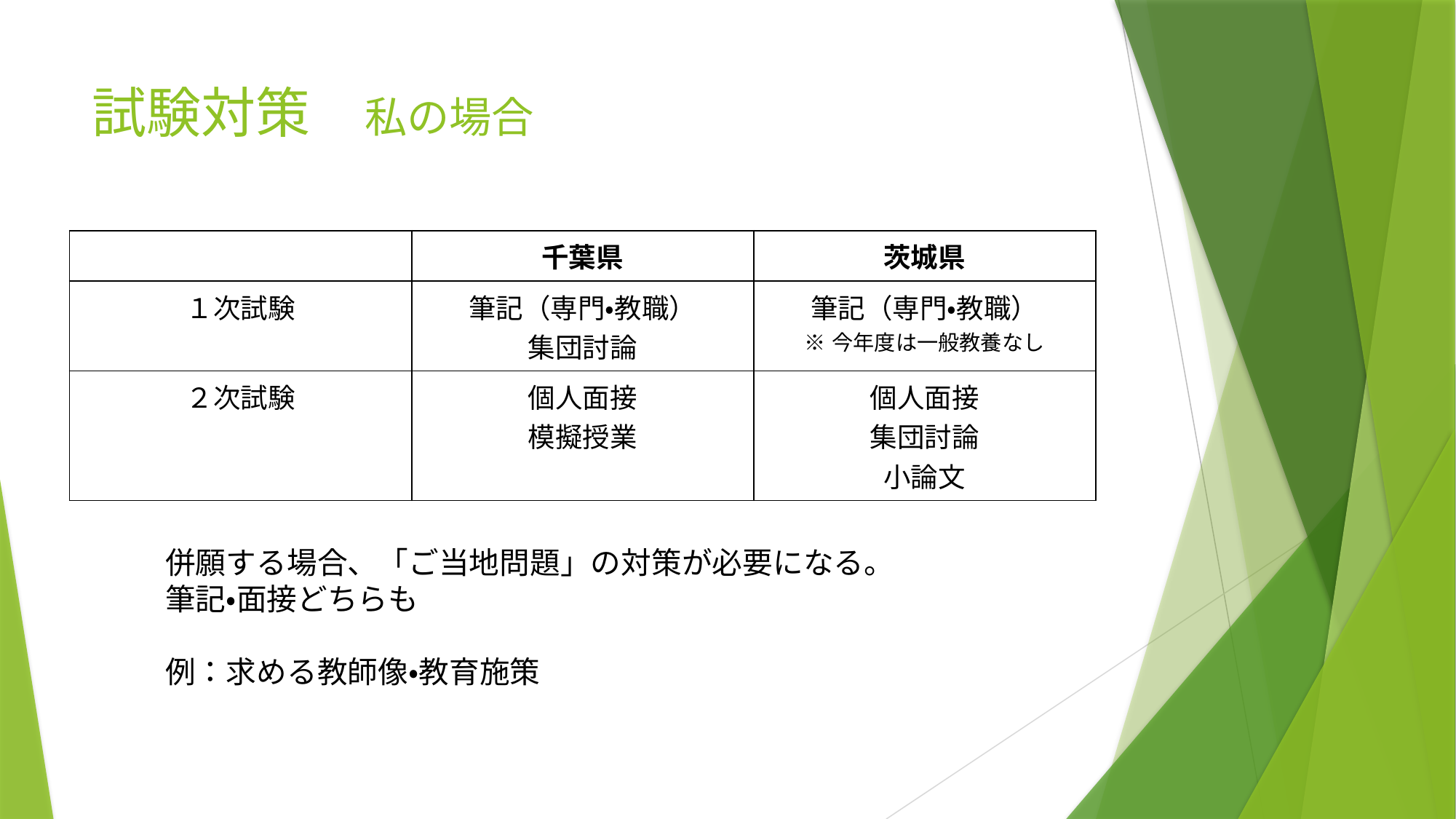

# 試験対策　私の場合
|  | 千葉県 | 茨城県 |
| --- | --- | --- |
| １次試験 | 筆記（専門・教職） 集団討論 | 筆記（専門・教職） ※今年度は一般教養なし |
| ２次試験 | 個人面接 模擬授業 | 個人面接 集団討論 小論文 |
併願する場合、「ご当地問題」の対策が必要になる。
筆記・面接どちらも

例：求める教師像・教育施策